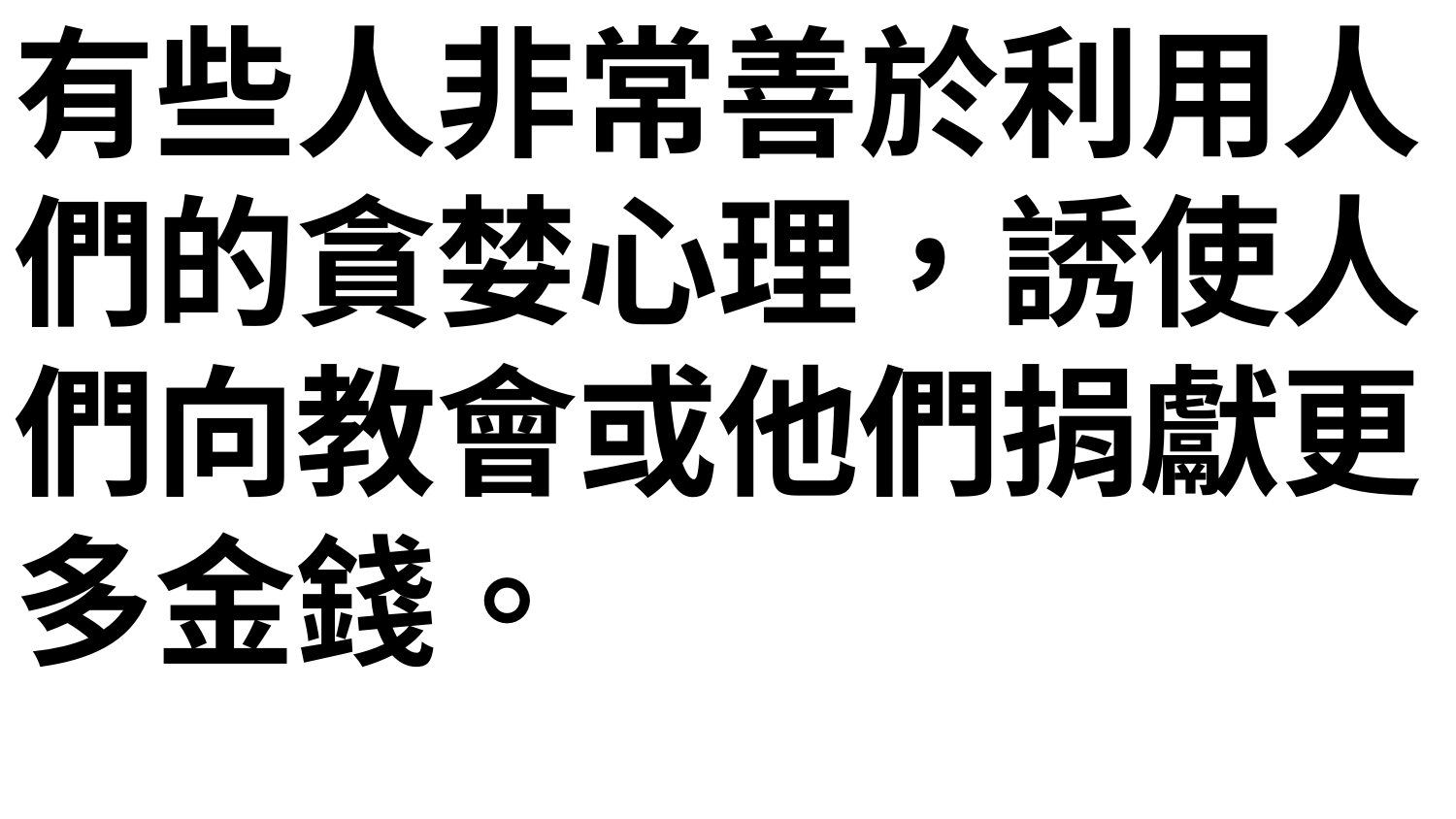

有些人非常善於利用人們的貪婪心理，誘使人們向教會或他們捐獻更多金錢。